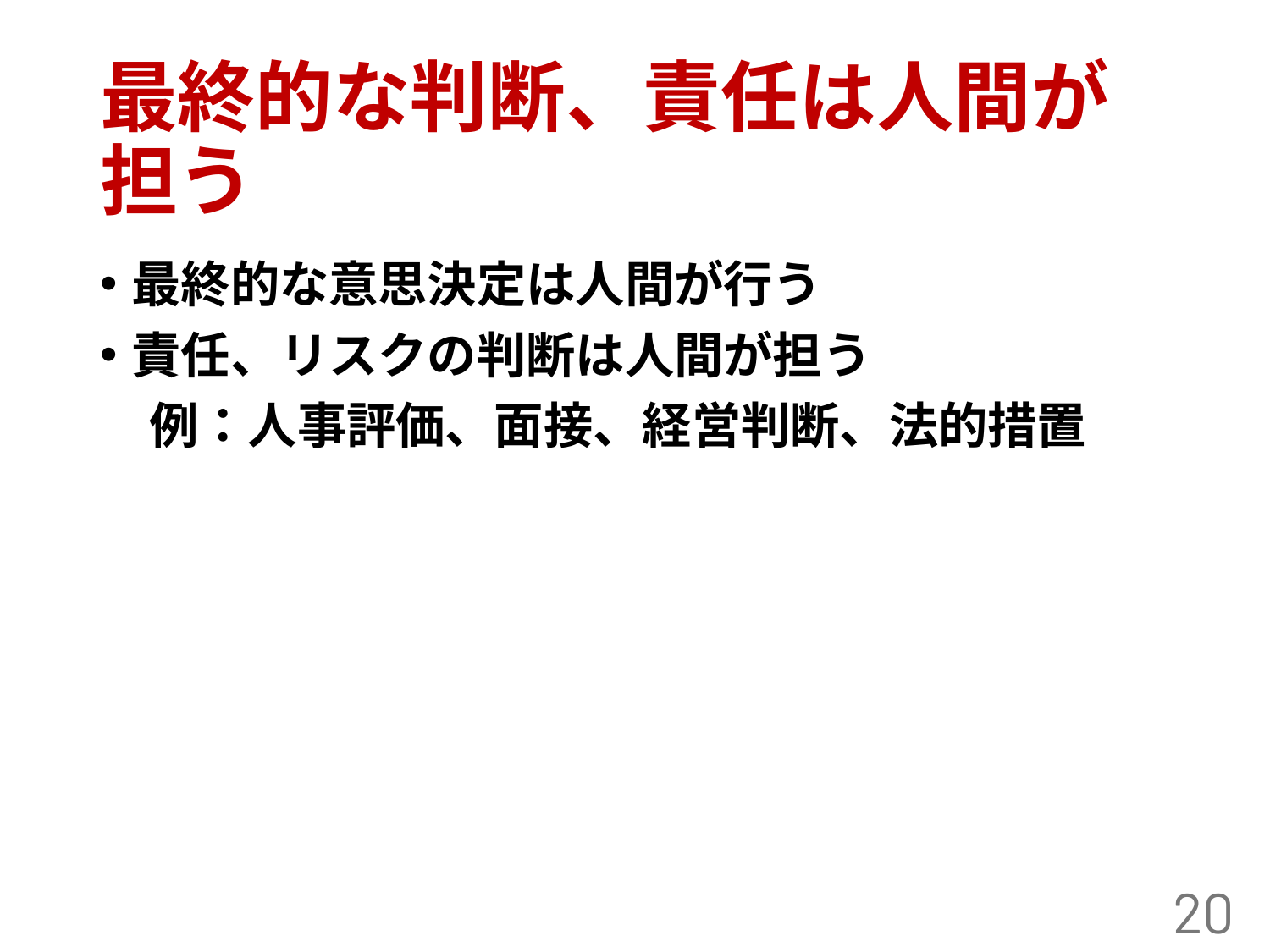

# 最終的な判断、責任は人間が担う
最終的な意思決定は人間が行う
責任、リスクの判断は人間が担う
　例：人事評価、面接、経営判断、法的措置
20